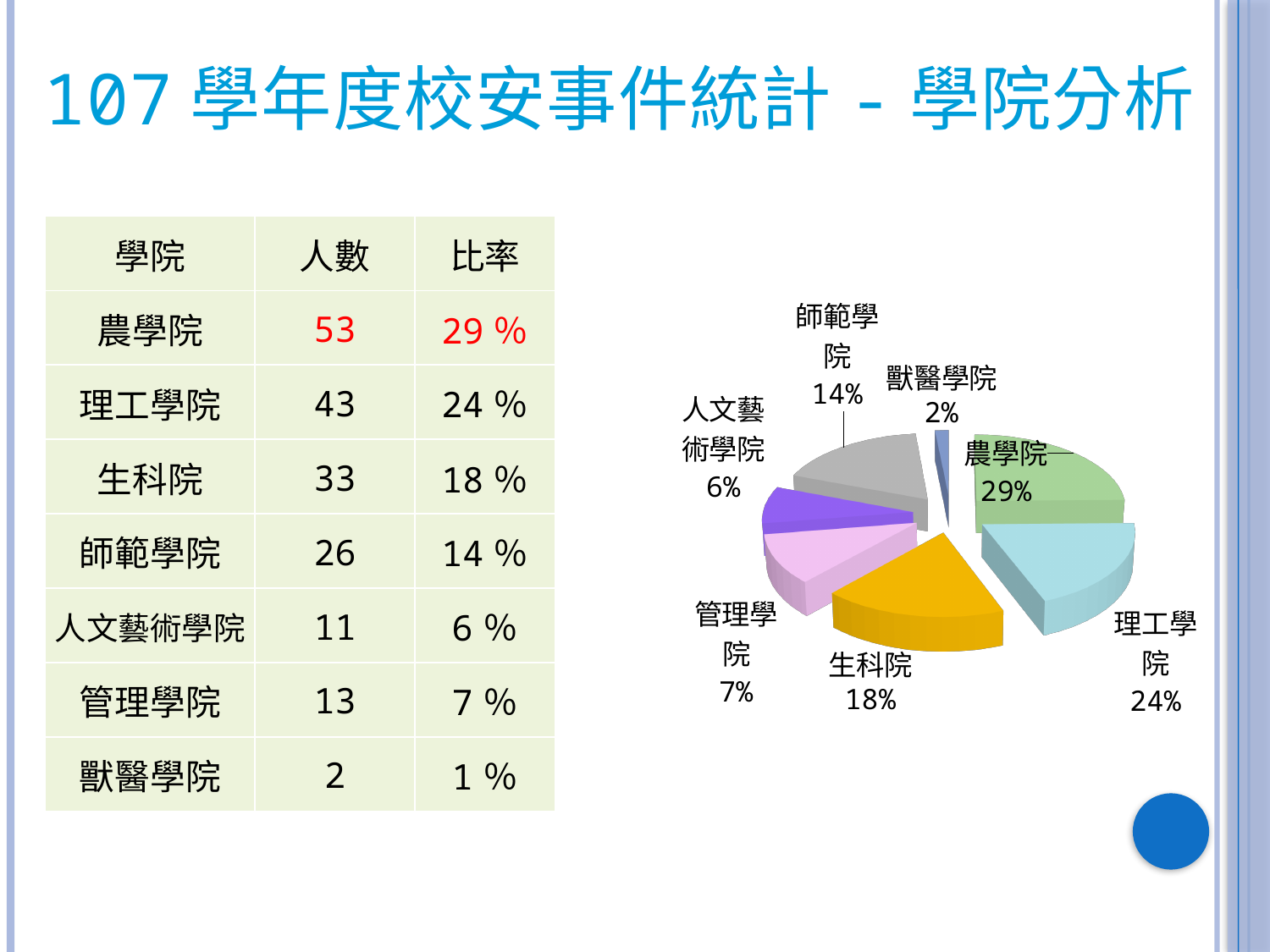

107學年度校安事件統計-學院分析
| 學院 | 人數 | 比率 |
| --- | --- | --- |
| 農學院 | 53 | 29％ |
| 理工學院 | 43 | 24％ |
| 生科院 | 33 | 18％ |
| 師範學院 | 26 | 14％ |
| 人文藝術學院 | 11 | 6％ |
| 管理學院 | 13 | 7％ |
| 獸醫學院 | 2 | 1％ |

[unsupported chart]